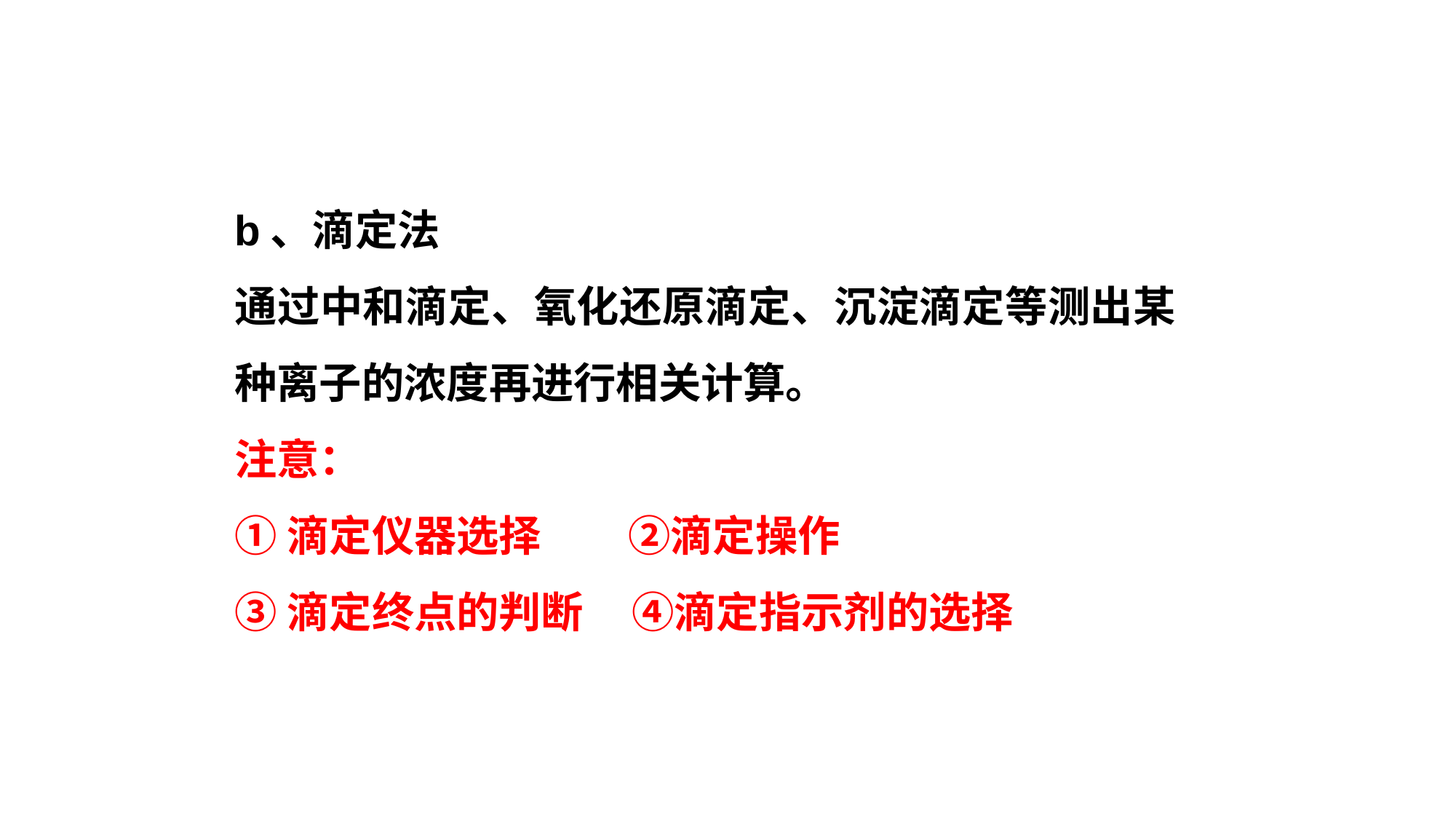

b、滴定法
通过中和滴定、氧化还原滴定、沉淀滴定等测出某种离子的浓度再进行相关计算。
注意：
①滴定仪器选择         ②滴定操作
③滴定终点的判断     ④滴定指示剂的选择